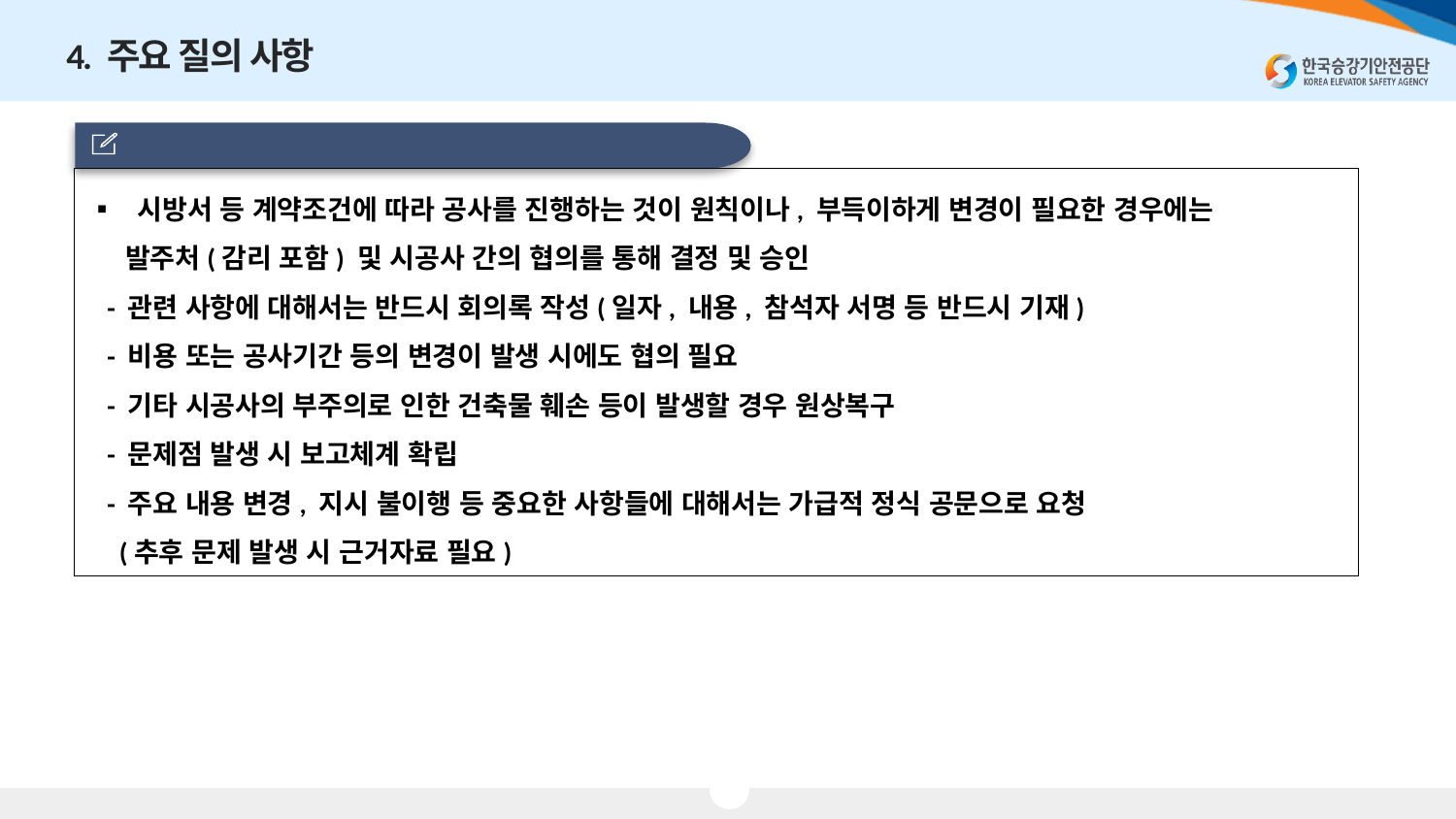

4. 주요 질의 사항
    공사 중 사양 변경, 문제점 발생 등 대처는?

▪  시방서 등 계약조건에 따라 공사를 진행하는 것이 원칙이나, 부득이하게 변경이 필요한 경우에는
    발주처(감리 포함) 및 시공사 간의 협의를 통해 결정 및 승인
   - 관련 사항에 대해서는 반드시 회의록 작성(일자, 내용, 참석자 서명 등 반드시 기재)
   - 비용 또는 공사기간 등의 변경이 발생 시에도 협의 필요
   - 기타 시공사의 부주의로 인한 건축물 훼손 등이 발생할 경우 원상복구
   - 문제점 발생 시 보고체계 확립
   - 주요 내용 변경, 지시 불이행 등 중요한 사항들에 대해서는 가급적 정식 공문으로 요청
     (추후 문제 발생 시 근거자료 필요)